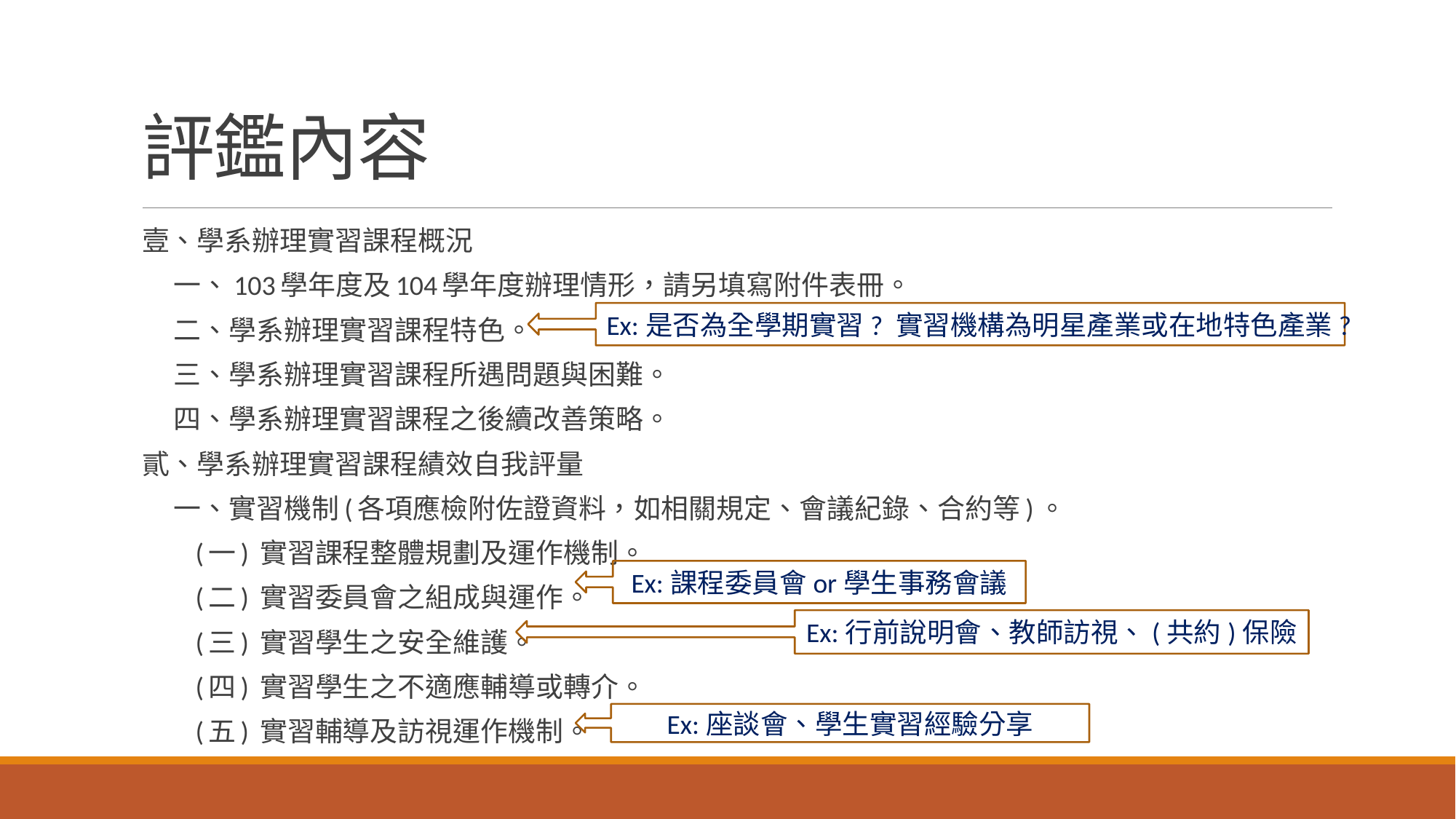

# 評鑑內容
壹、學系辦理實習課程概況
一、103學年度及104學年度辦理情形，請另填寫附件表冊。
二、學系辦理實習課程特色。
三、學系辦理實習課程所遇問題與困難。
四、學系辦理實習課程之後續改善策略。
貳、學系辦理實習課程績效自我評量
一、實習機制(各項應檢附佐證資料，如相關規定、會議紀錄、合約等)。
(一) 實習課程整體規劃及運作機制。
(二) 實習委員會之組成與運作。
(三) 實習學生之安全維護。
(四) 實習學生之不適應輔導或轉介。
(五) 實習輔導及訪視運作機制。

Ex:是否為全學期實習? 實習機構為明星產業或在地特色產業?
Ex:課程委員會or學生事務會議
Ex:行前說明會、教師訪視、(共約)保險
Ex:座談會、學生實習經驗分享